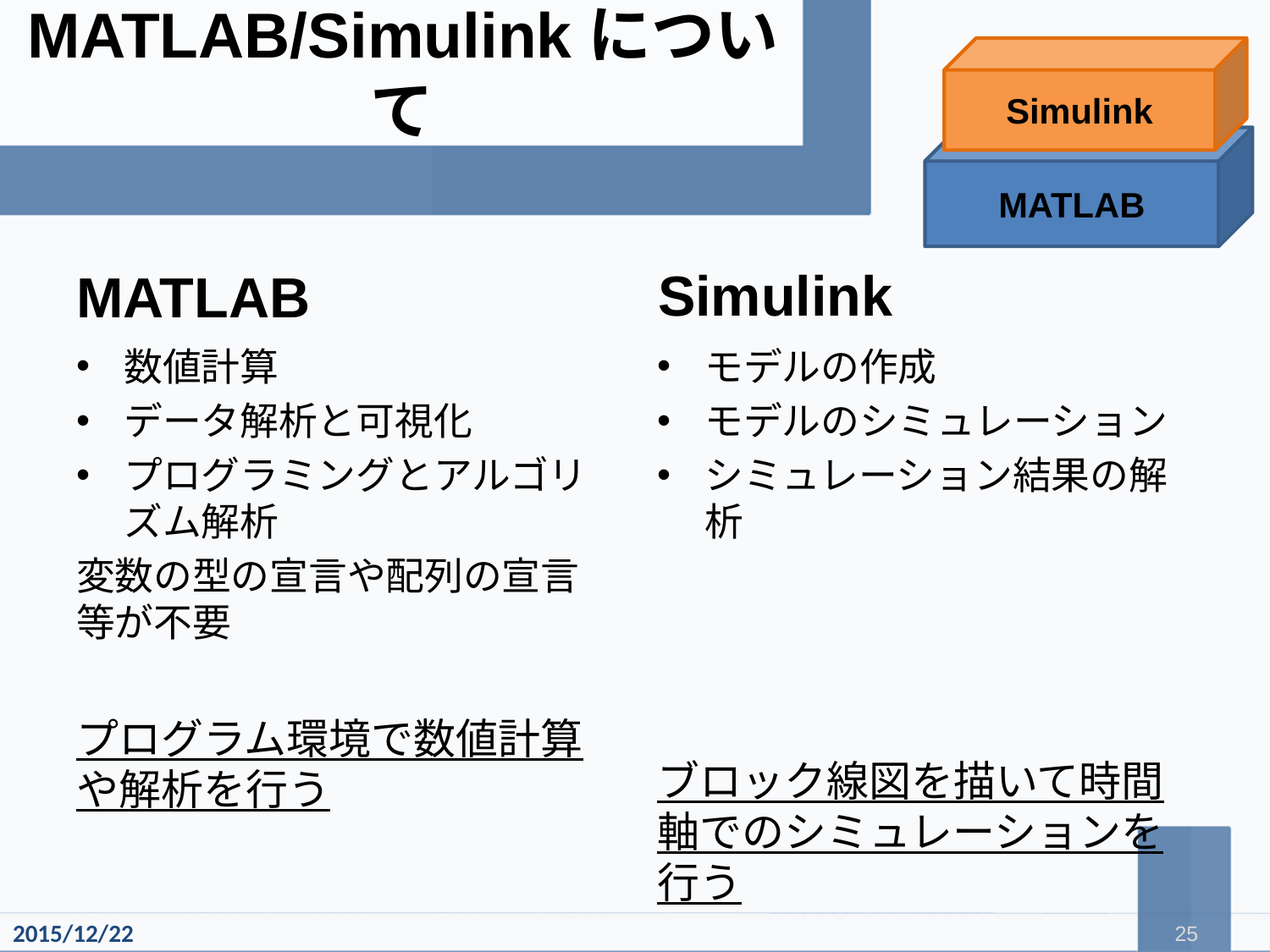

# MATLAB/Simulinkについて
Simulink
MATLAB
Simulink
MATLAB
数値計算
データ解析と可視化
プログラミングとアルゴリズム解析
変数の型の宣言や配列の宣言等が不要

プログラム環境で数値計算や解析を行う

モデルの作成
モデルのシミュレーション
シミュレーション結果の解析

ブロック線図を描いて時間軸でのシミュレーションを行う
2015/12/22
25